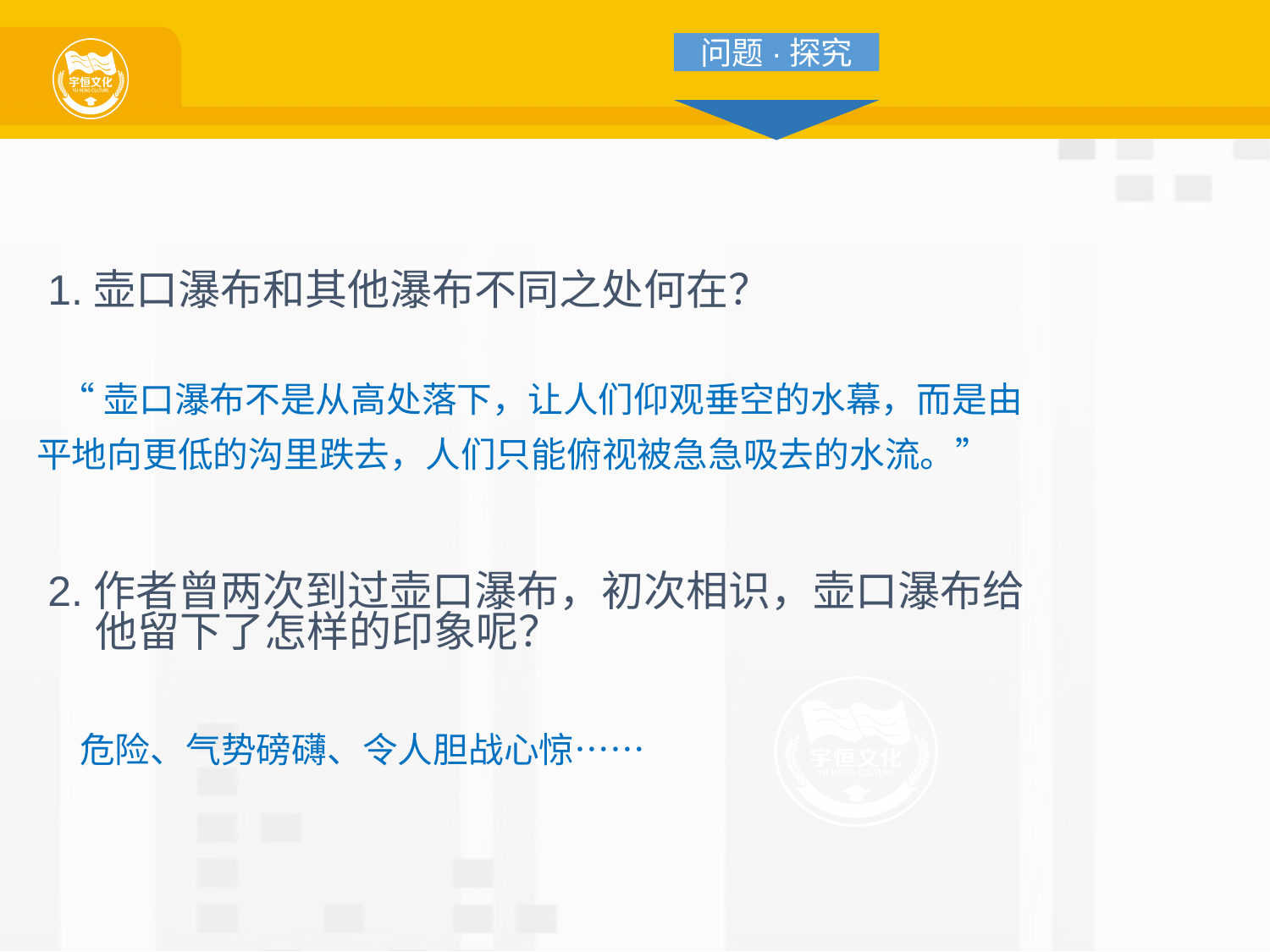

问题·探究

1.壶口瀑布和其他瀑布不同之处何在？
   “壶口瀑布不是从高处落下，让人们仰观垂空的水幕，而是由平地向更低的沟里跌去，人们只能俯视被急急吸去的水流。”
2.作者曾两次到过壶口瀑布，初次相识，壶口瀑布给他留下了怎样的印象呢？
   危险、气势磅礴、令人胆战心惊……